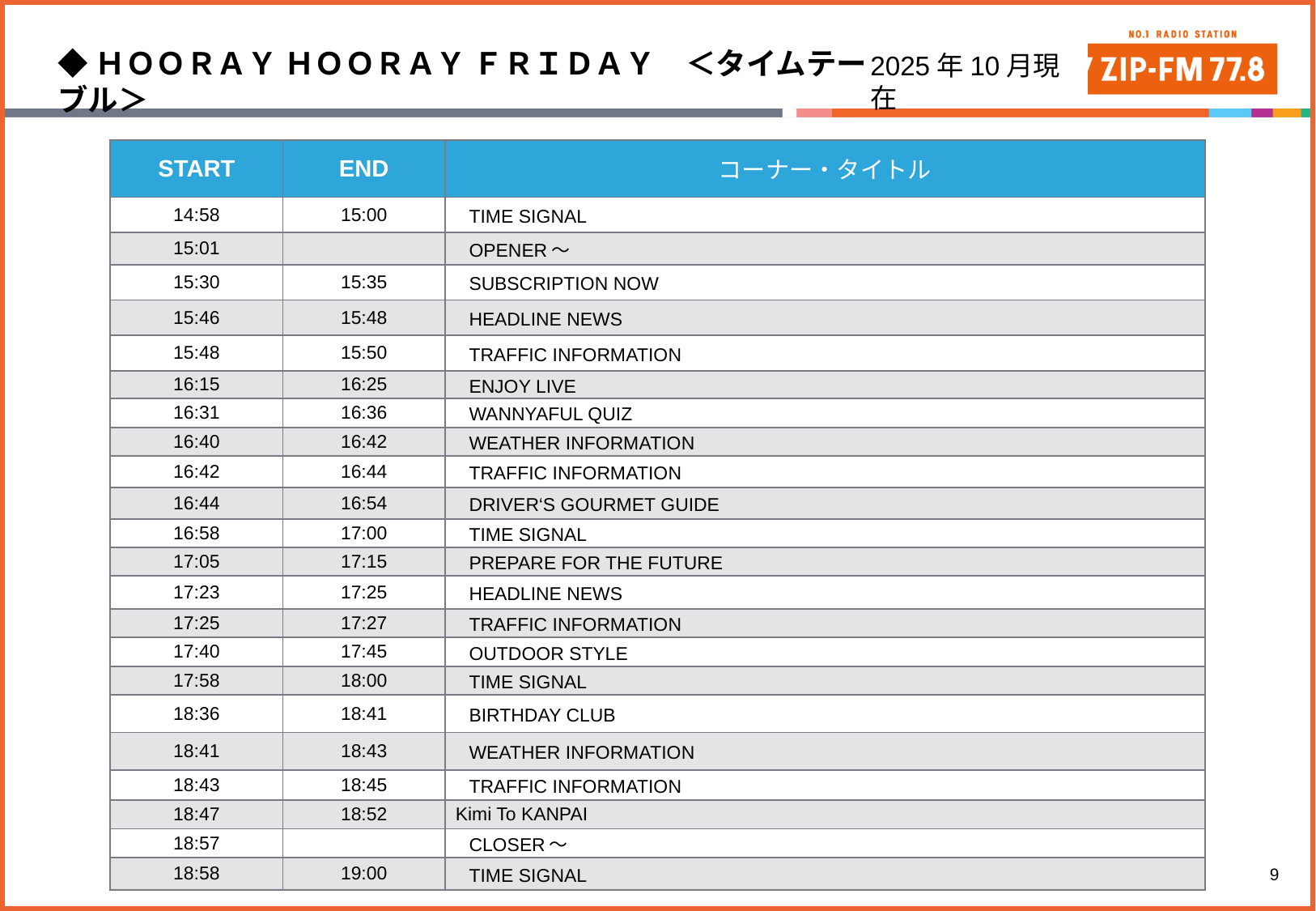

◆ＨＯＯＲＡＹ ＨＯＯＲＡＹ ＦＲＩＤＡＹ　＜タイムテーブル＞
2025年10月現在
| START | END | コーナー・タイトル |
| --- | --- | --- |
| 14:58 | 15:00 | TIME SIGNAL |
| 15:01 |  | OPENER〜 |
| 15:30 | 15:35 | SUBSCRIPTION NOW |
| 15:46 | 15:48 | HEADLINE NEWS |
| 15:48 | 15:50 | TRAFFIC INFORMATION |
| 16:15 | 16:25 | ENJOY LIVE |
| 16:31 | 16:36 | WANNYAFUL QUIZ |
| 16:40 | 16:42 | WEATHER INFORMATION |
| 16:42 | 16:44 | TRAFFIC INFORMATION |
| 16:44 | 16:54 | DRIVER‘S GOURMET GUIDE |
| 16:58 | 17:00 | TIME SIGNAL |
| 17:05 | 17:15 | PREPARE FOR THE FUTURE |
| 17:23 | 17:25 | HEADLINE NEWS |
| 17:25 | 17:27 | TRAFFIC INFORMATION |
| 17:40 | 17:45 | OUTDOOR STYLE |
| 17:58 | 18:00 | TIME SIGNAL |
| 18:36 | 18:41 | BIRTHDAY CLUB |
| 18:41 | 18:43 | WEATHER INFORMATION |
| 18:43 | 18:45 | TRAFFIC INFORMATION |
| 18:47 | 18:52 | Kimi To KANPAI |
| 18:57 |  | CLOSER〜 |
| 18:58 | 19:00 | TIME SIGNAL |